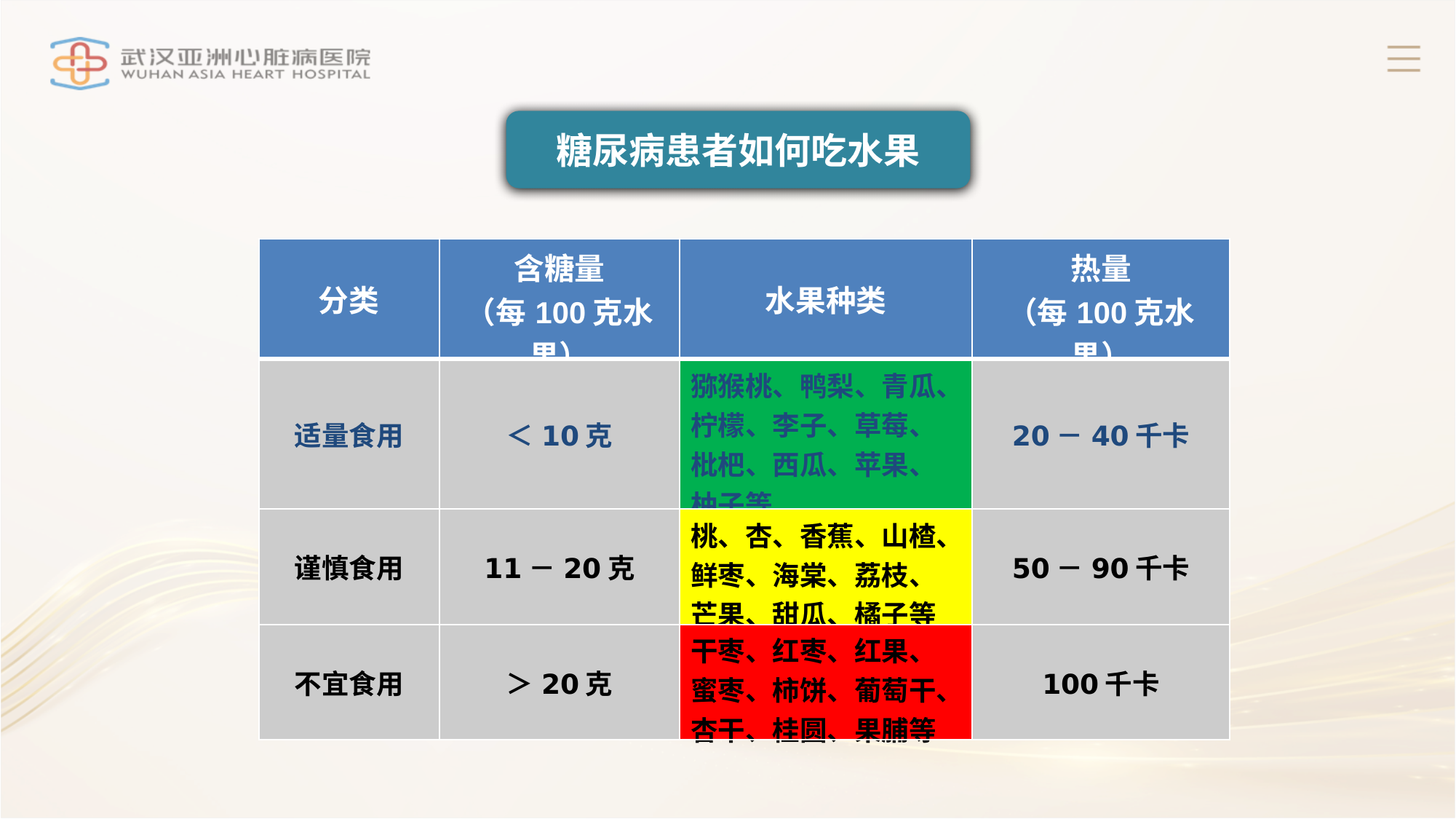

糖尿病患者如何吃水果
| 分类 | 含糖量 （每100克水果） | 水果种类 | 热量 （每100克水果） |
| --- | --- | --- | --- |
| 适量食用 | ＜10克 | 猕猴桃、鸭梨、青瓜、柠檬、李子、草莓、枇杷、西瓜、苹果、柚子等 | 20－40千卡 |
| 谨慎食用 | 11－20克 | 桃、杏、香蕉、山楂、鲜枣、海棠、荔枝、芒果、甜瓜、橘子等 | 50－90千卡 |
| 不宜食用 | ＞20克 | 干枣、红枣、红果、蜜枣、柿饼、葡萄干、杏干、桂圆、果脯等 | 100千卡 |
延时符